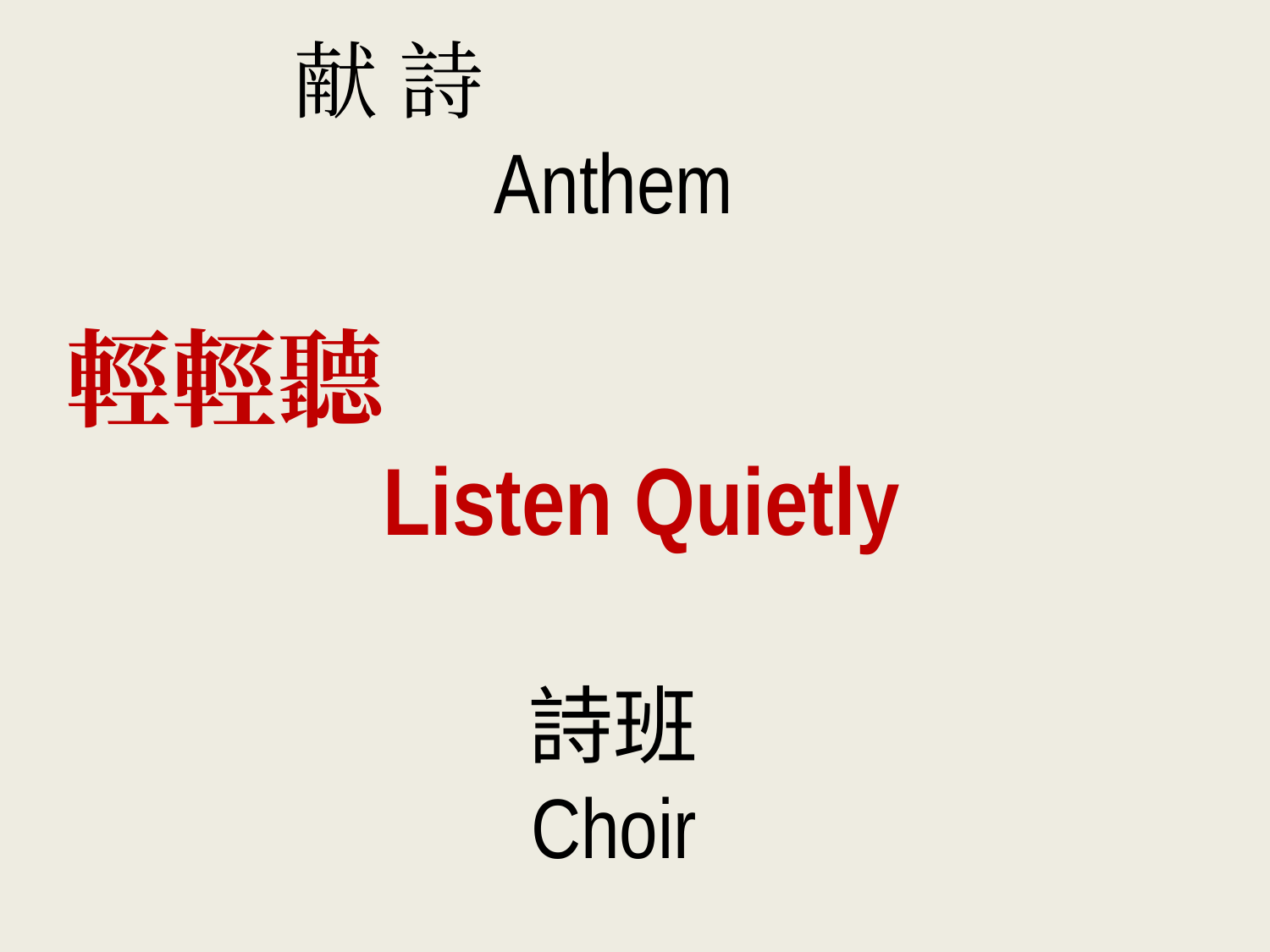

献 詩
Anthem

輕輕聽
 Listen Quietly

詩班
Choir